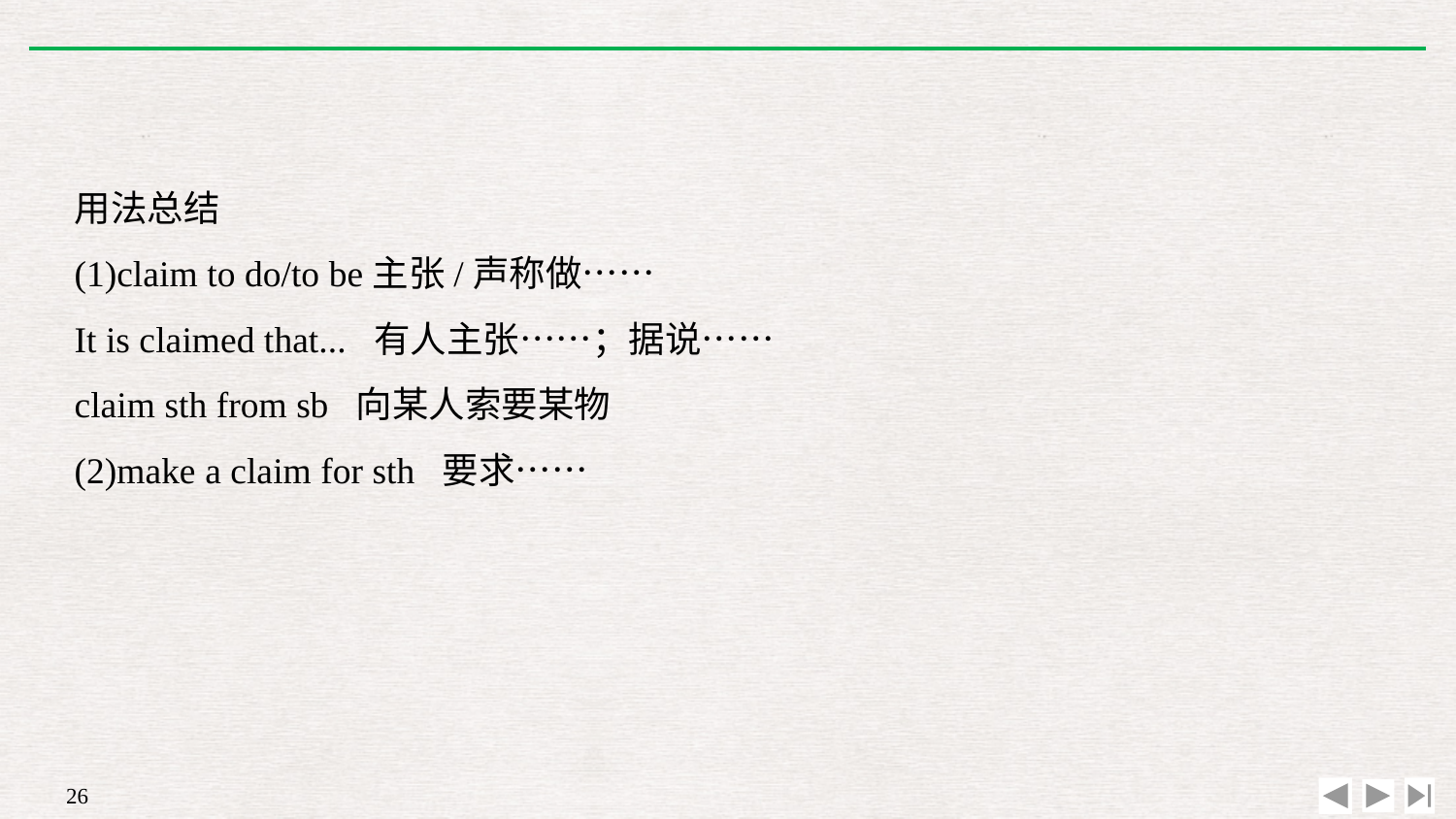

用法总结
(1)claim to do/to be主张/声称做……
It is claimed that...  有人主张……；据说……
claim sth from sb  向某人索要某物
(2)make a claim for sth  要求……